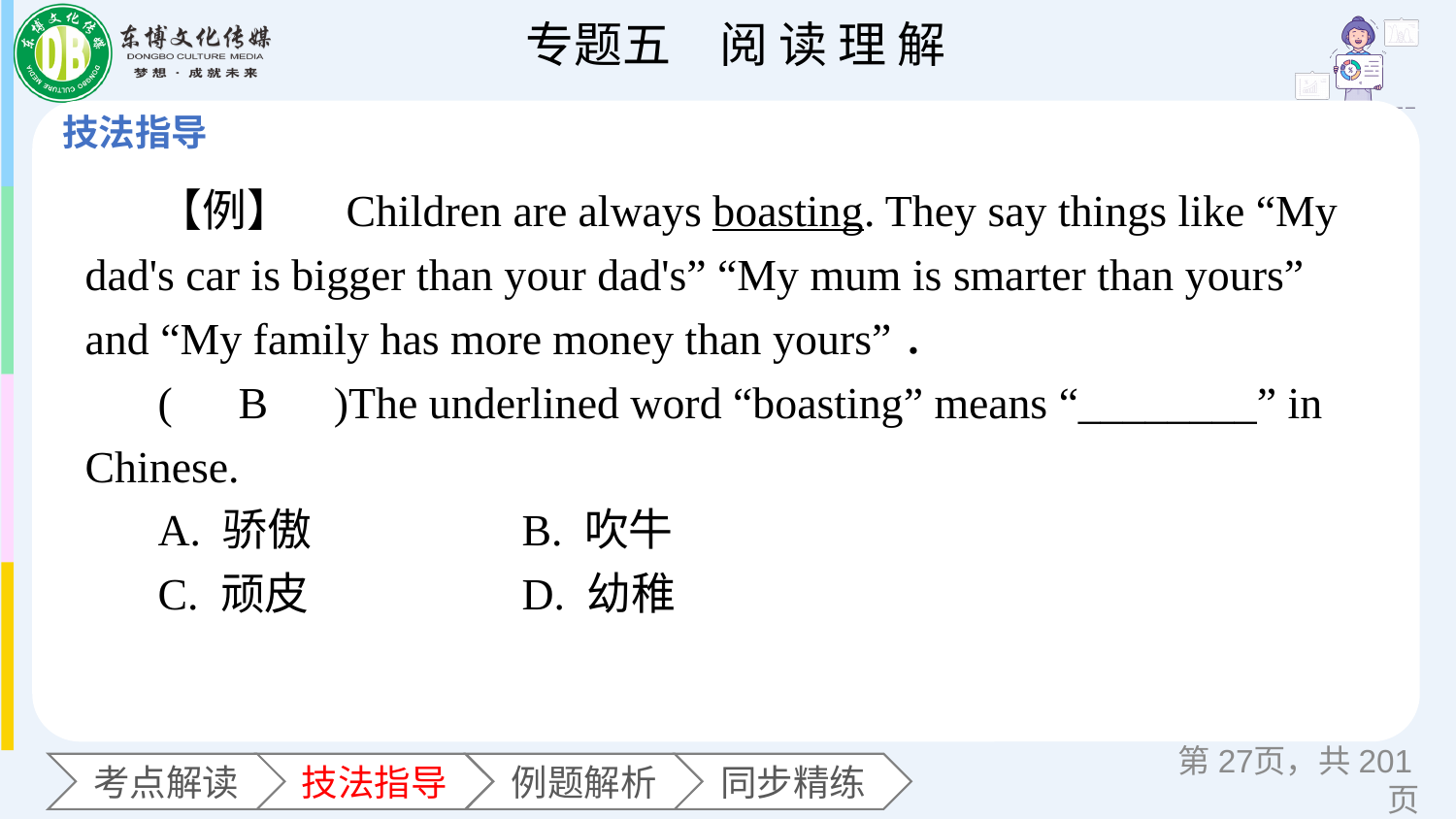

【例】　Children are always boasting. They say things like “My dad's car is bigger than your dad's” “My mum is smarter than yours” and “My family has more money than yours”．
(　B　)The underlined word “boasting” means “________” in Chinese.
A. 骄傲    		B. 吹牛
C. 顽皮    		D. 幼稚
第27页，共201页